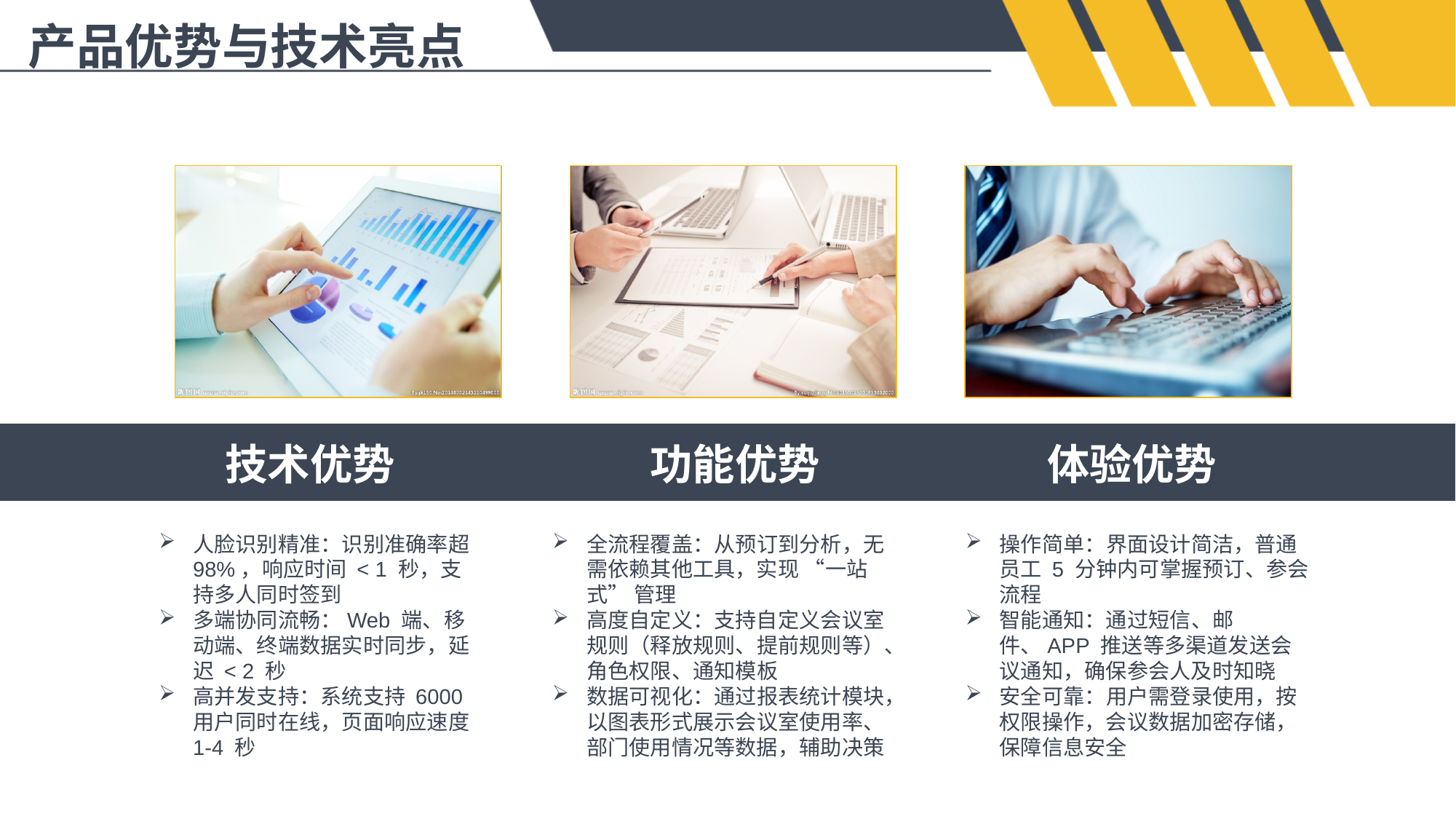

产品优势与技术亮点

技术优势
功能优势
体验优势
人脸识别精准：识别准确率超 98%，响应时间 < 1 秒，支持多人同时签到
多端协同流畅：Web 端、移动端、终端数据实时同步，延迟 < 2 秒
高并发支持：系统支持 6000 用户同时在线，页面响应速度 1-4 秒
全流程覆盖：从预订到分析，无需依赖其他工具，实现 “一站式” 管理
高度自定义：支持自定义会议室规则（释放规则、提前规则等）、角色权限、通知模板
数据可视化：通过报表统计模块，以图表形式展示会议室使用率、部门使用情况等数据，辅助决策
操作简单：界面设计简洁，普通员工 5 分钟内可掌握预订、参会流程
智能通知：通过短信、邮件、APP 推送等多渠道发送会议通知，确保参会人及时知晓
安全可靠：用户需登录使用，按权限操作，会议数据加密存储，保障信息安全